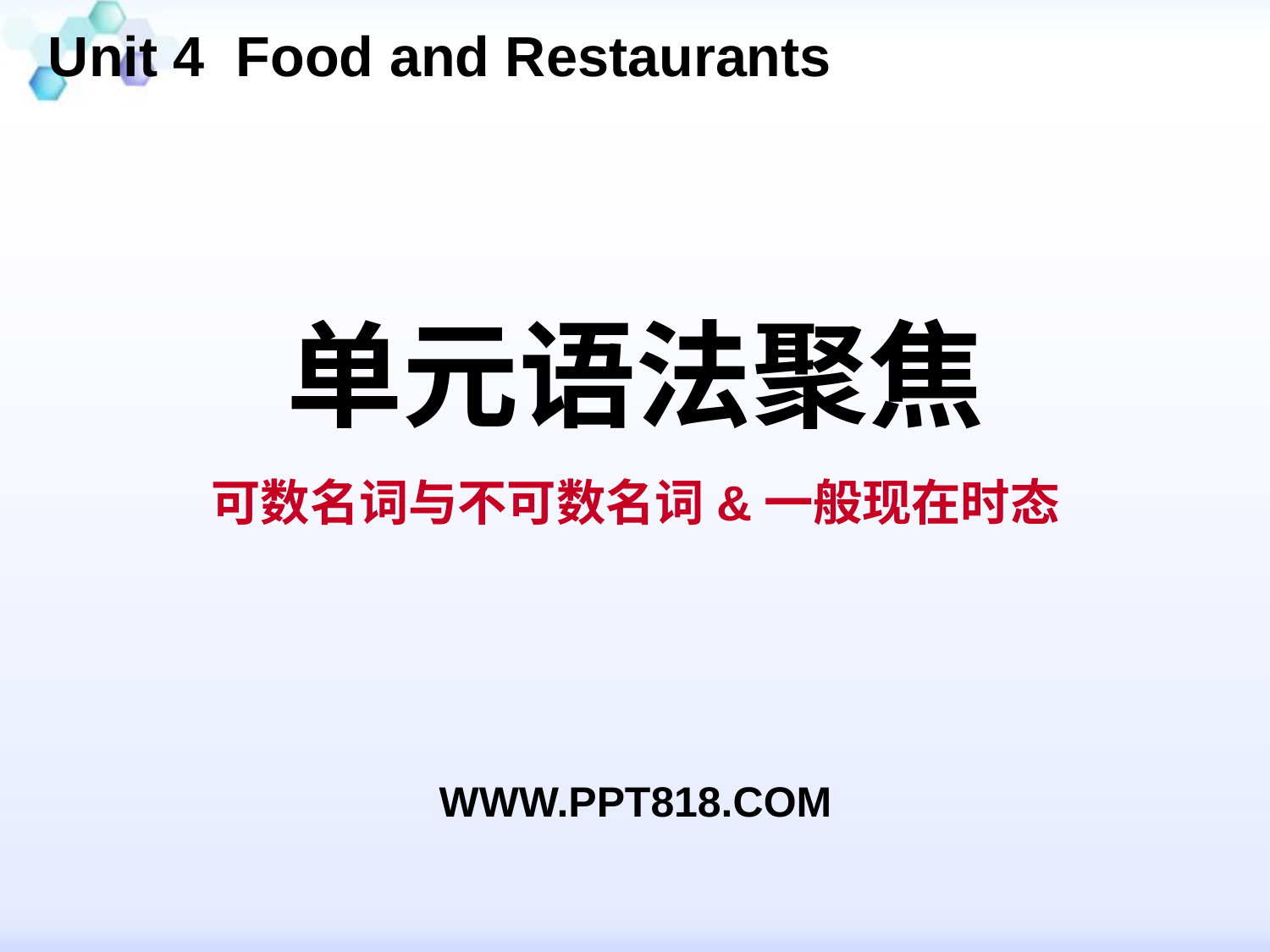

Unit 4  Food and Restaurants
单元语法聚焦
可数名词与不可数名词&一般现在时态
WWW.PPT818.COM